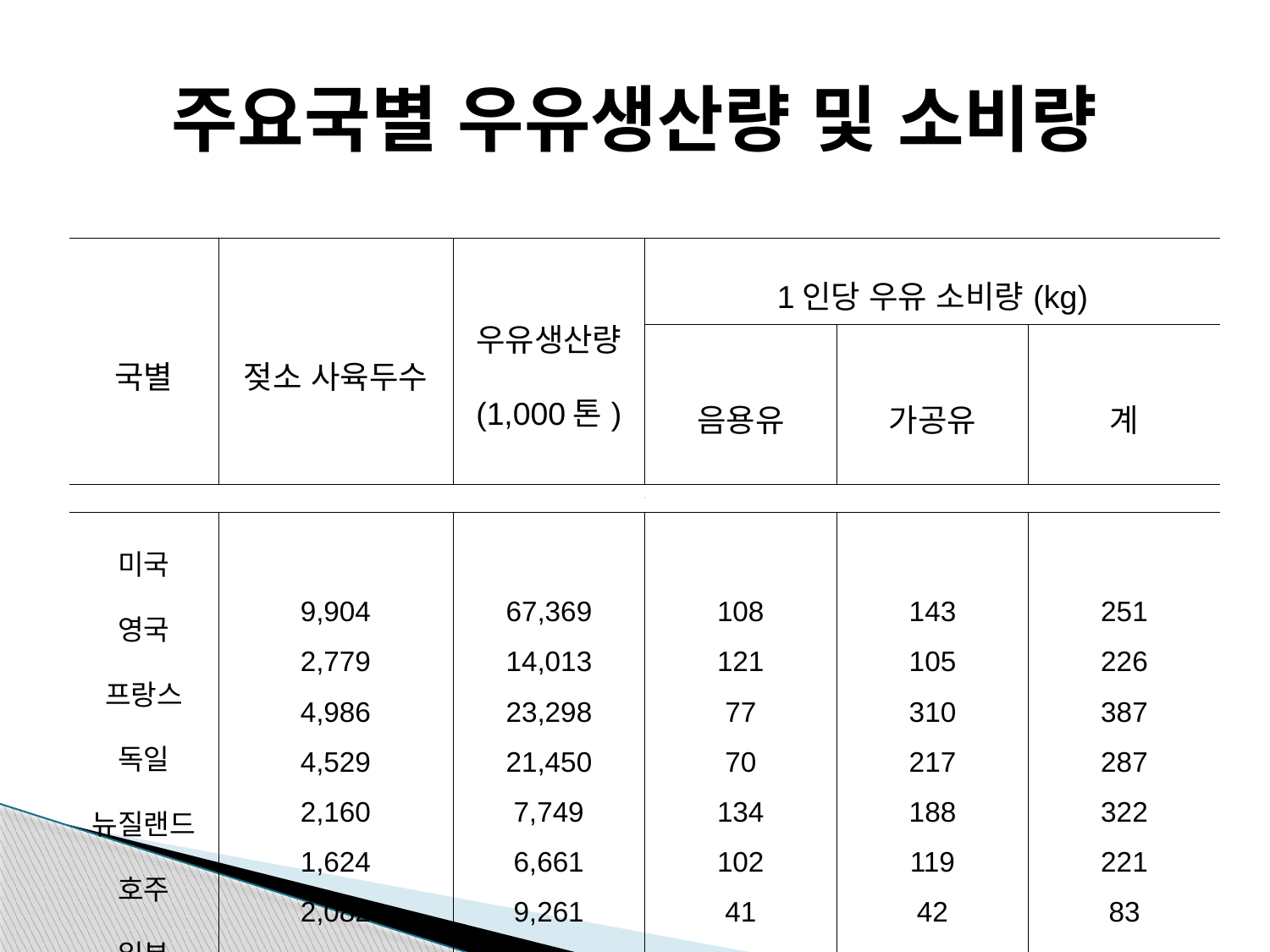

# 주요국별 우유생산량 및 소비량
| 국별 | 젖소 사육두수 | 우유생산량 (1,000톤) | 1인당 우유 소비량(kg) |  |  |
| --- | --- | --- | --- | --- | --- |
|  |  |  | 음용유 | 가공유 | 계 |
| 1 |  |  |  |  |  |
| 미국 영국 프랑스 독일 뉴질랜드 호주 일본 한국 | 9,904 2,779 4,986 4,529 2,160 1,624 2,082 508 | 67,369 14,013 23,298 21,450 7,749 6,661 9,261 1,861 | 108 121 77 70 134 102 41 32 | 143 105 310 217 188 119 42 12 | 251 226 387 287 322 221 83 44 |